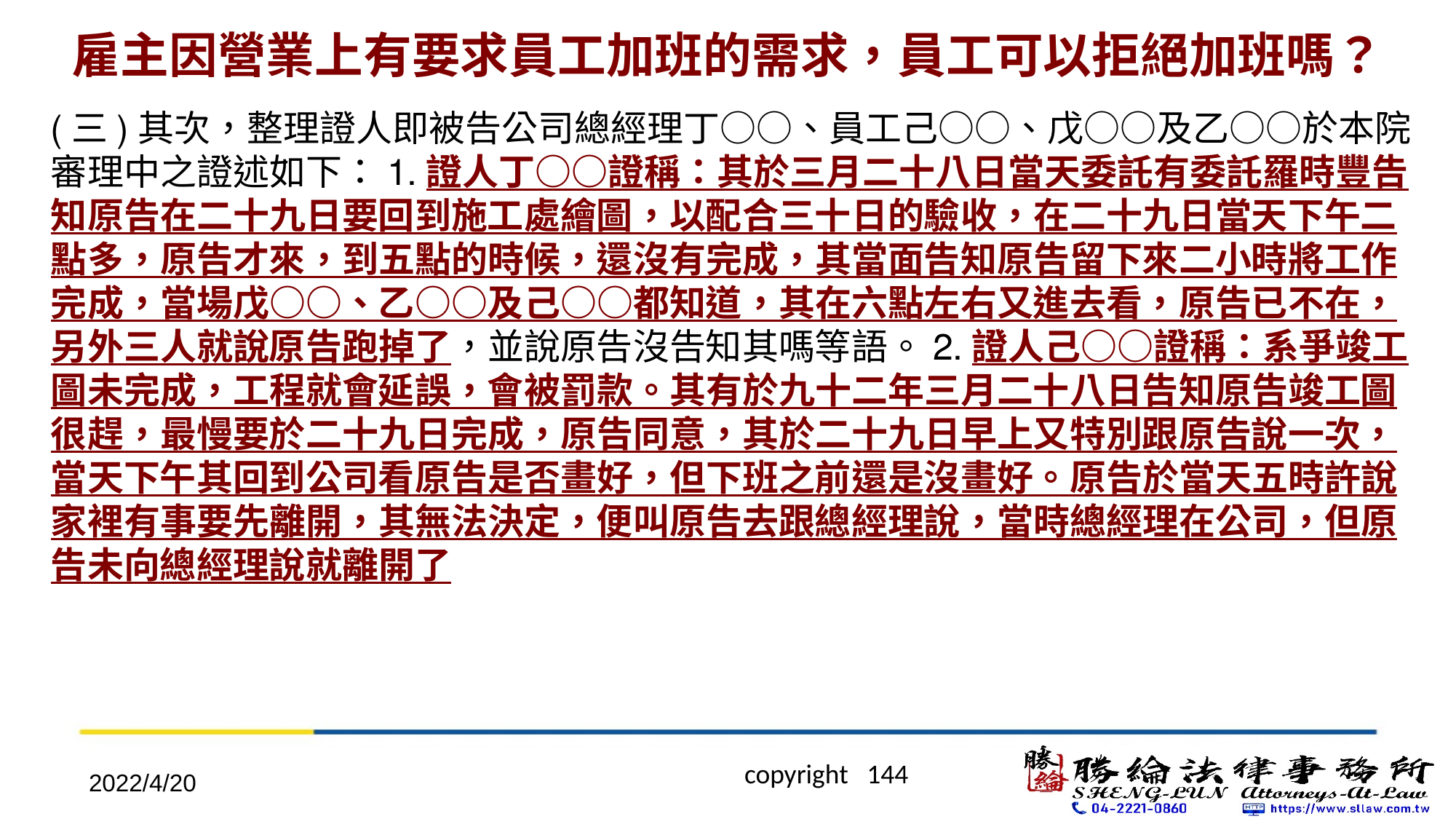

# 雇主因營業上有要求員工加班的需求，員工可以拒絕加班嗎？
(三)其次，整理證人即被告公司總經理丁○○、員工己○○、戊○○及乙○○於本院審理中之證述如下：1.證人丁○○證稱：其於三月二十八日當天委託有委託羅時豐告知原告在二十九日要回到施工處繪圖，以配合三十日的驗收，在二十九日當天下午二點多，原告才來，到五點的時候，還沒有完成，其當面告知原告留下來二小時將工作完成，當場戊○○、乙○○及己○○都知道，其在六點左右又進去看，原告已不在，另外三人就說原告跑掉了，並說原告沒告知其嗎等語。2.證人己○○證稱：系爭竣工圖未完成，工程就會延誤，會被罰款。其有於九十二年三月二十八日告知原告竣工圖很趕，最慢要於二十九日完成，原告同意，其於二十九日早上又特別跟原告說一次，當天下午其回到公司看原告是否畫好，但下班之前還是沒畫好。原告於當天五時許說家裡有事要先離開，其無法決定，便叫原告去跟總經理說，當時總經理在公司，但原告未向總經理說就離開了
2022/4/20
 copyright   144